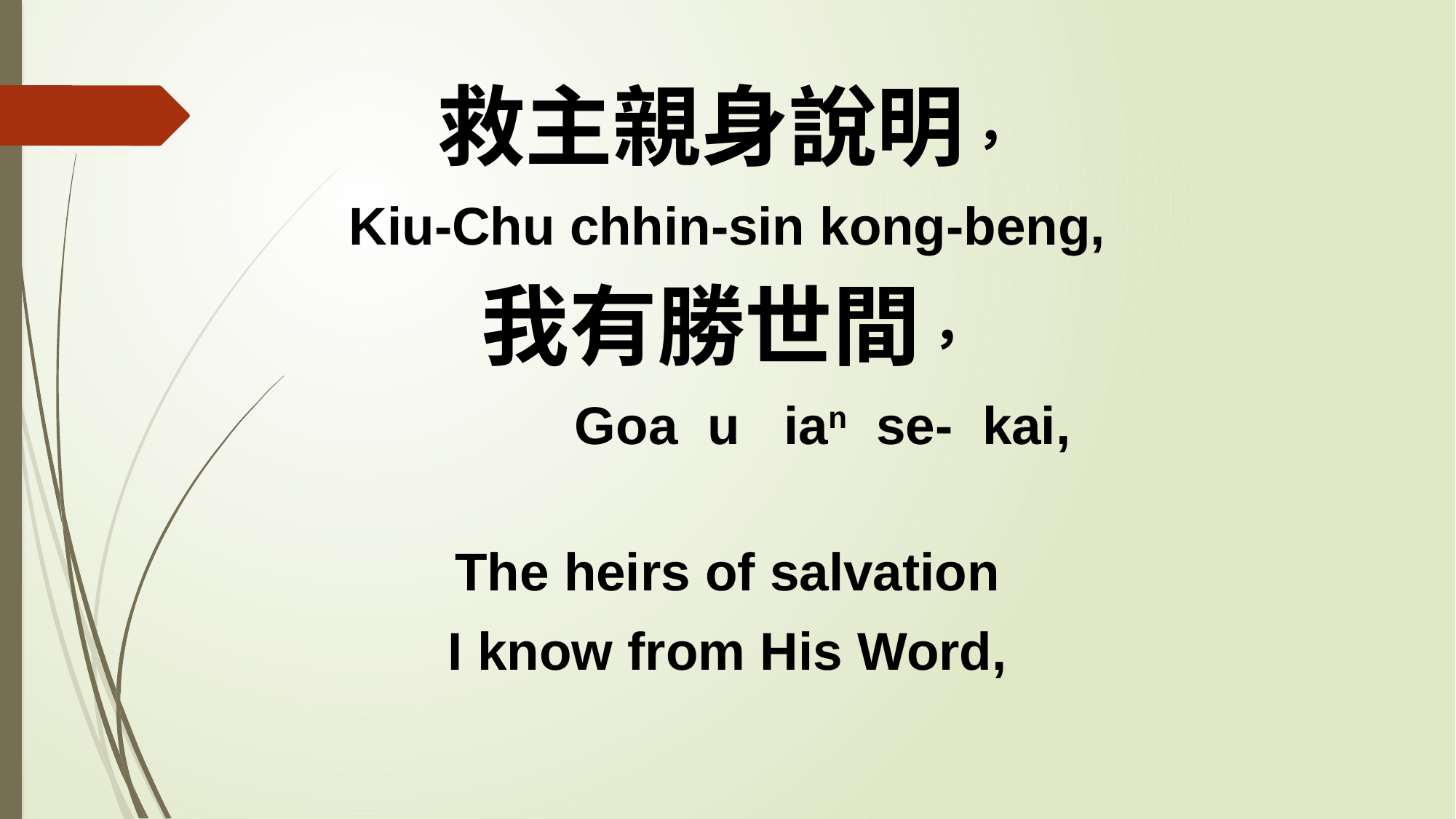

救主親身說明，
Kiu-Chu chhin-sin kong-beng,
我有勝世間，
                         Goa  u   ian  se-  kai,

The heirs of salvation
I know from His Word,